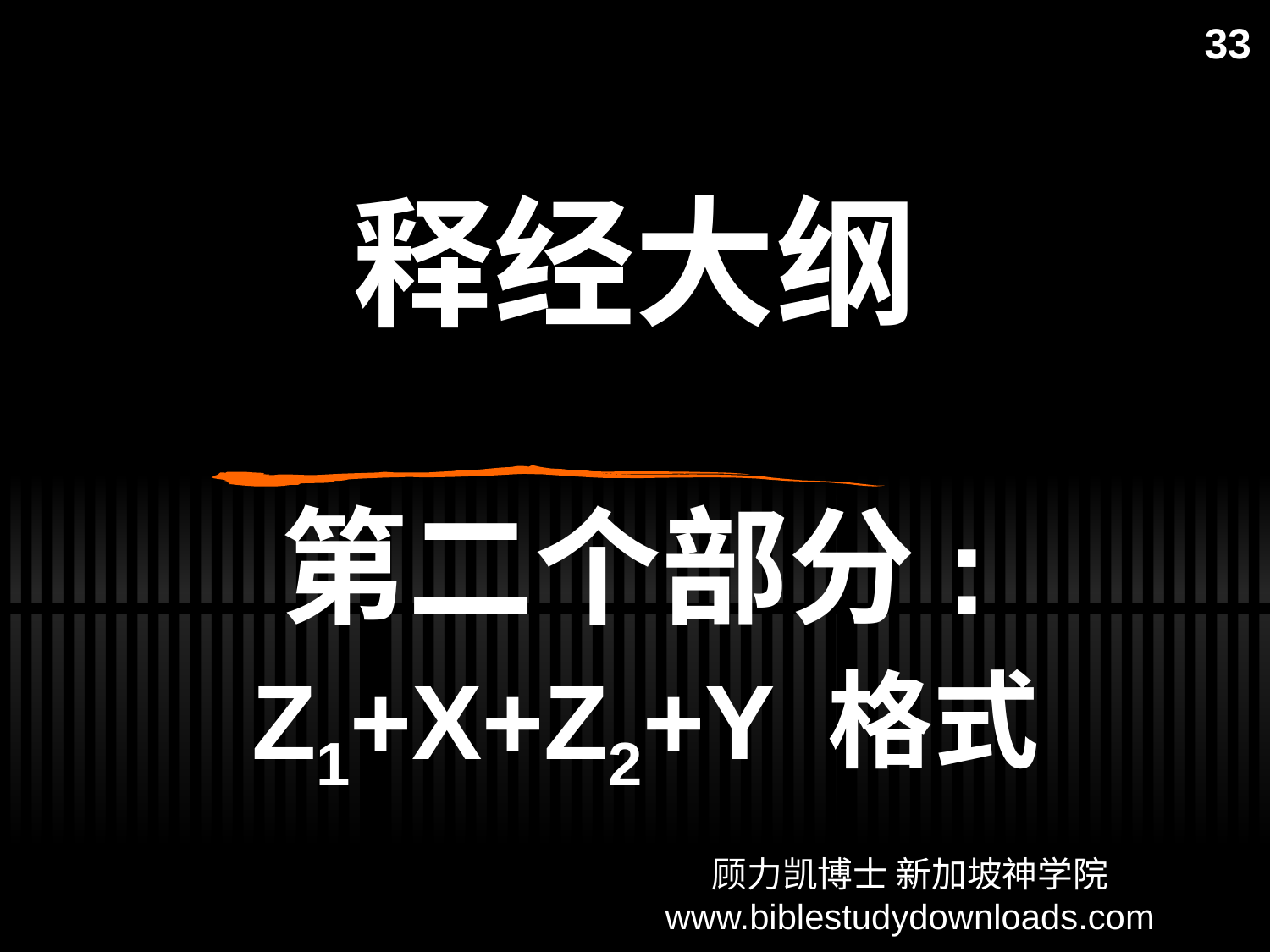

33
# 释经大纲
第二个部分:
Z1+X+Z2+Y 格式
顾力凯博士 新加坡神学院
www.biblestudydownloads.com